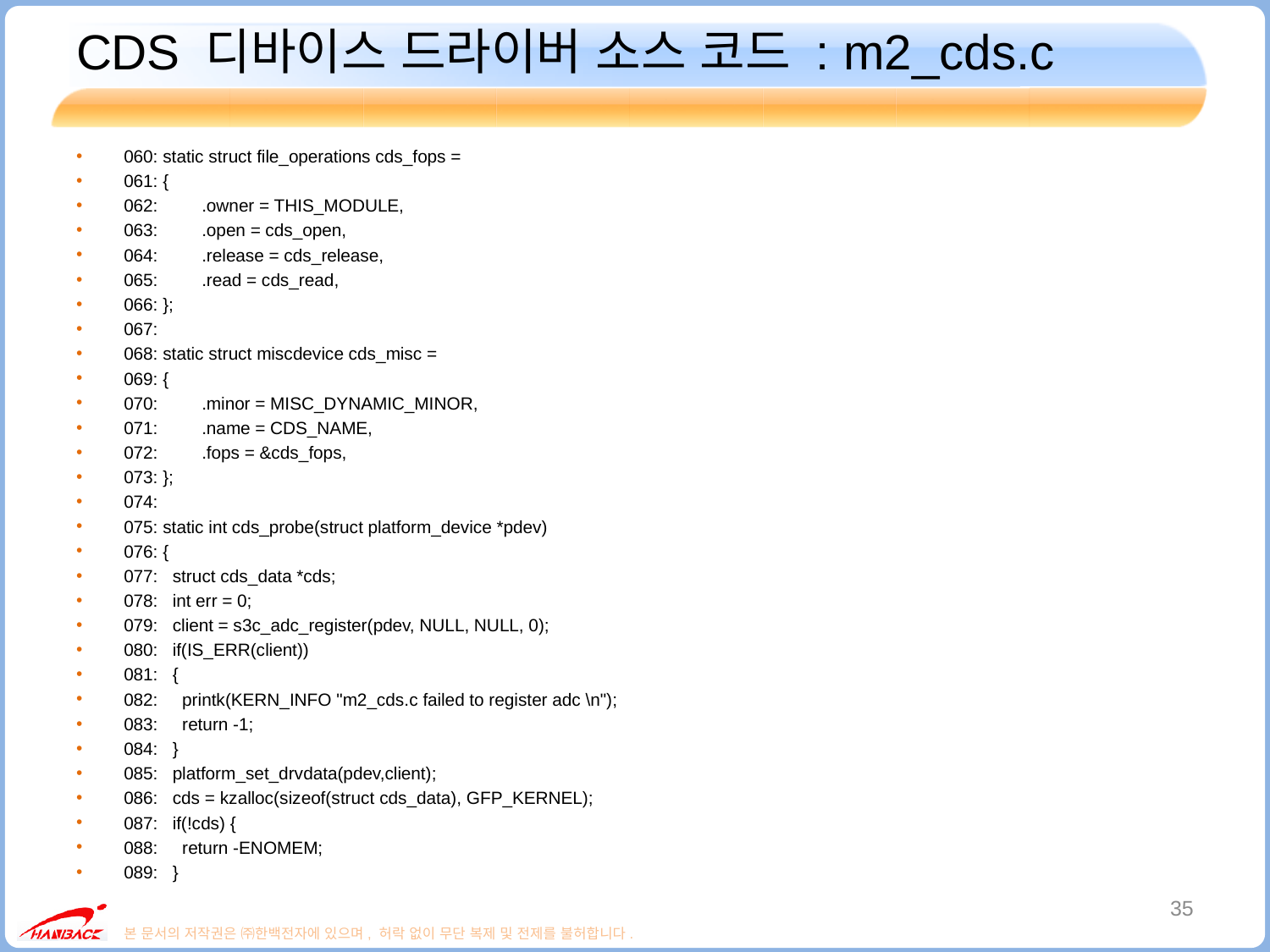

# CDS 디바이스 드라이버 소스 코드 : m2_cds.c
060: static struct file_operations cds_fops =
061: {
062:         .owner = THIS_MODULE,
063:         .open = cds_open,
064:         .release = cds_release,
065:         .read = cds_read,
066: };
067:
068: static struct miscdevice cds_misc =
069: {
070:         .minor = MISC_DYNAMIC_MINOR,
071:         .name = CDS_NAME,
072:         .fops = &cds_fops,
073: };
074:
075: static int cds_probe(struct platform_device *pdev)
076: {
077:   struct cds_data *cds;
078:   int err = 0;
079:   client = s3c_adc_register(pdev, NULL, NULL, 0);
080:   if(IS_ERR(client))
081:   {
082:     printk(KERN_INFO "m2_cds.c failed to register adc \n");
083:     return -1;
084:   }
085:   platform_set_drvdata(pdev,client);
086:   cds = kzalloc(sizeof(struct cds_data), GFP_KERNEL);
087:   if(!cds) {
088:     return -ENOMEM;
089:   }
35